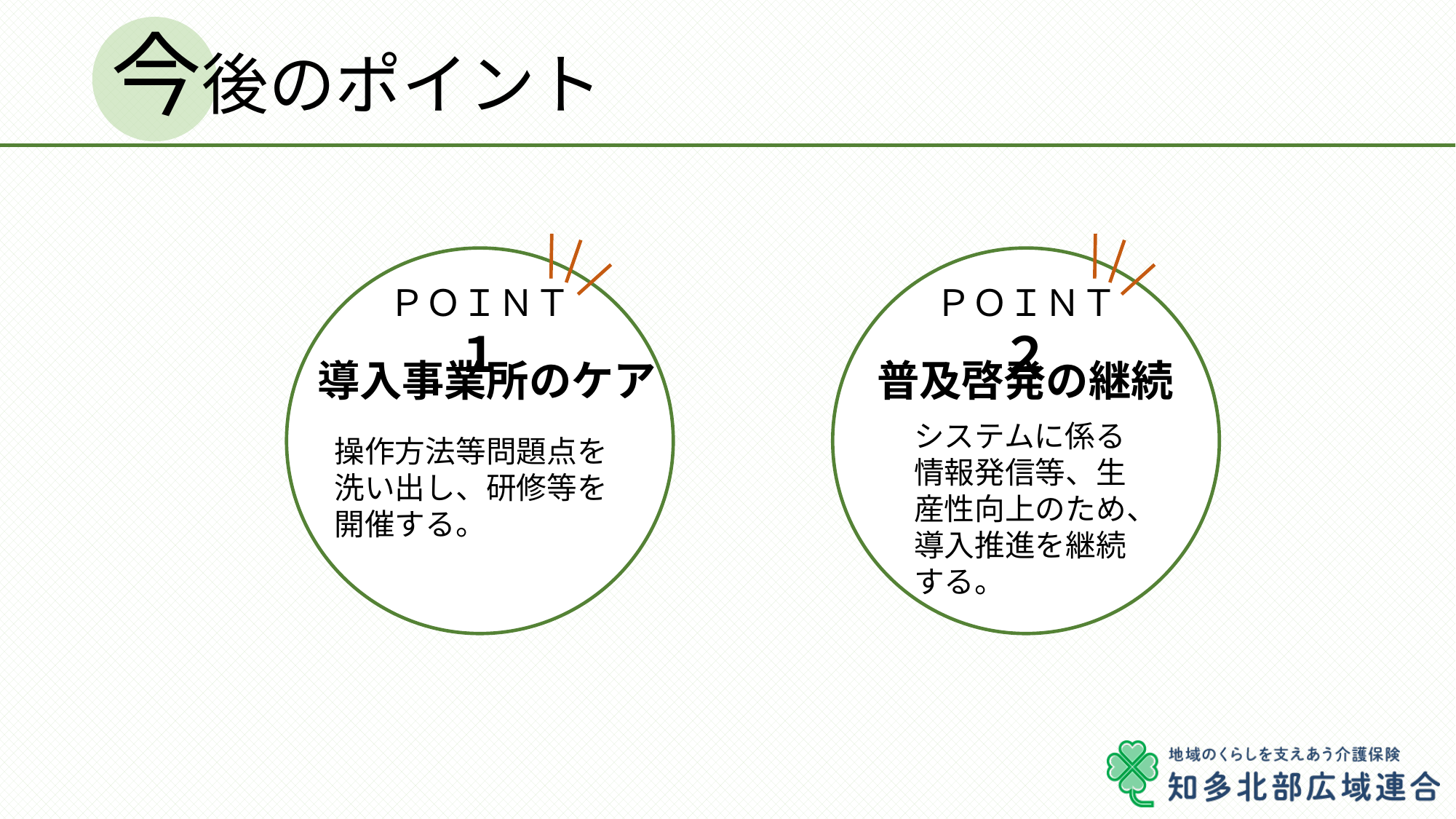

# 今後のポイント

ＰＯＩＮＴ １
導入事業所のケア
操作方法等問題点を洗い出し、研修等を開催する。

ＰＯＩＮＴ ２
普及啓発の継続
システムに係る情報発信等、生産性向上のため、導入推進を継続する。